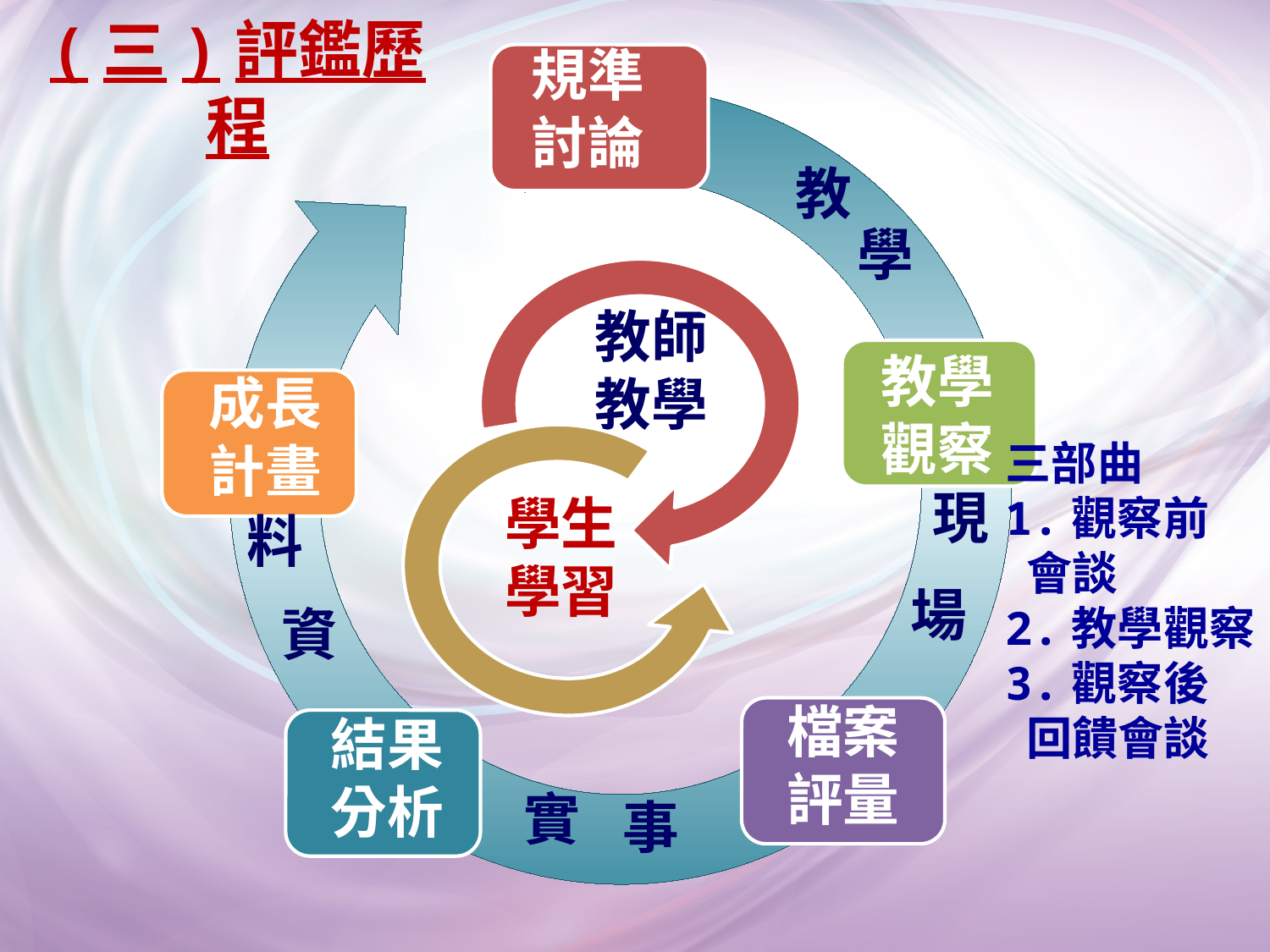

(三)評鑑歷程

規準討論
教
學
教師
教學

教學觀察
成長計畫

現
學生
學習
料
場
資

檔案評量
實
事

三部曲
1.觀察前
  會談
2.教學觀察
3.觀察後
  回饋會談
結果分析